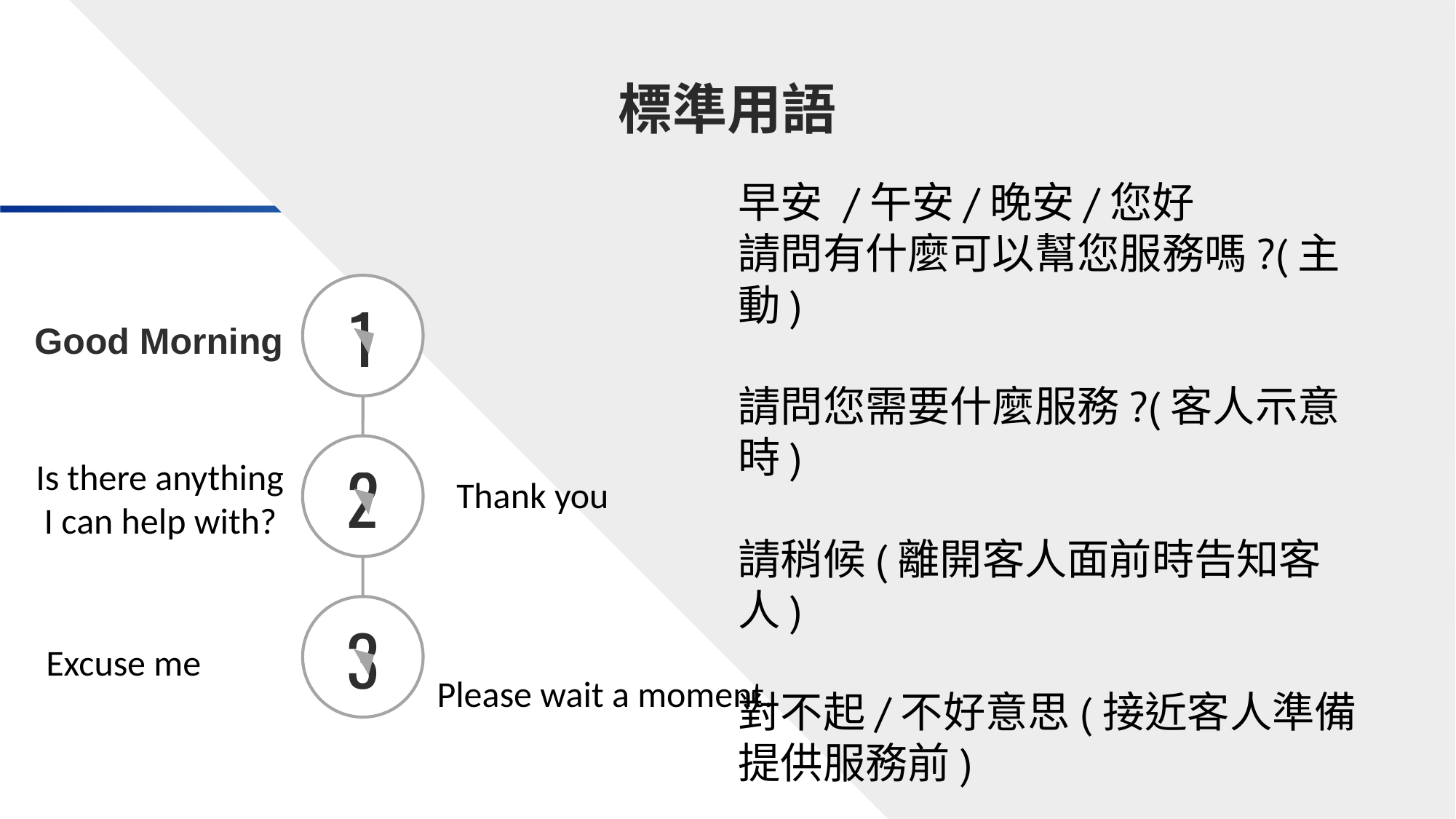

標準用語
早安 /午安/晚安/您好
請問有什麼可以幫您服務嗎?(主動)

請問您需要什麼服務?(客人示意時)

請稍候(離開客人面前時告知客人)

對不起/不好意思(接近客人準備提供服務前)

1
Good Morning

Is there anything
 I can help with?
2
Thank you

3
Excuse me

Please wait a moment.